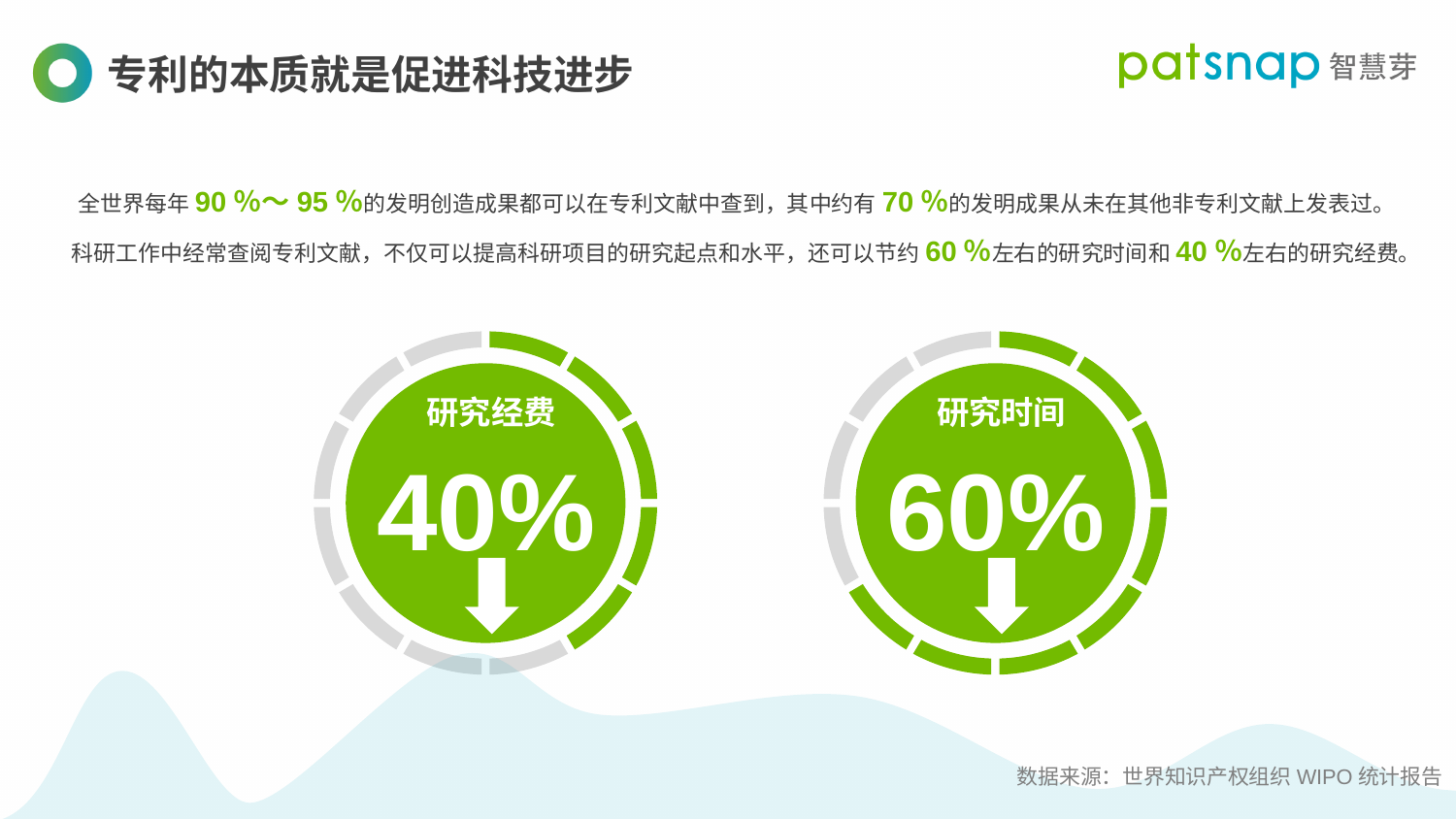

专利的本质就是促进科技进步
全世界每年90％～95％的发明创造成果都可以在专利文献中查到，其中约有70％的发明成果从未在其他非专利文献上发表过。
科研工作中经常查阅专利文献，不仅可以提高科研项目的研究起点和水平，还可以节约60％左右的研究时间和40％左右的研究经费。

研究经费
40%

研究时间
60%

数据来源：世界知识产权组织WIPO统计报告